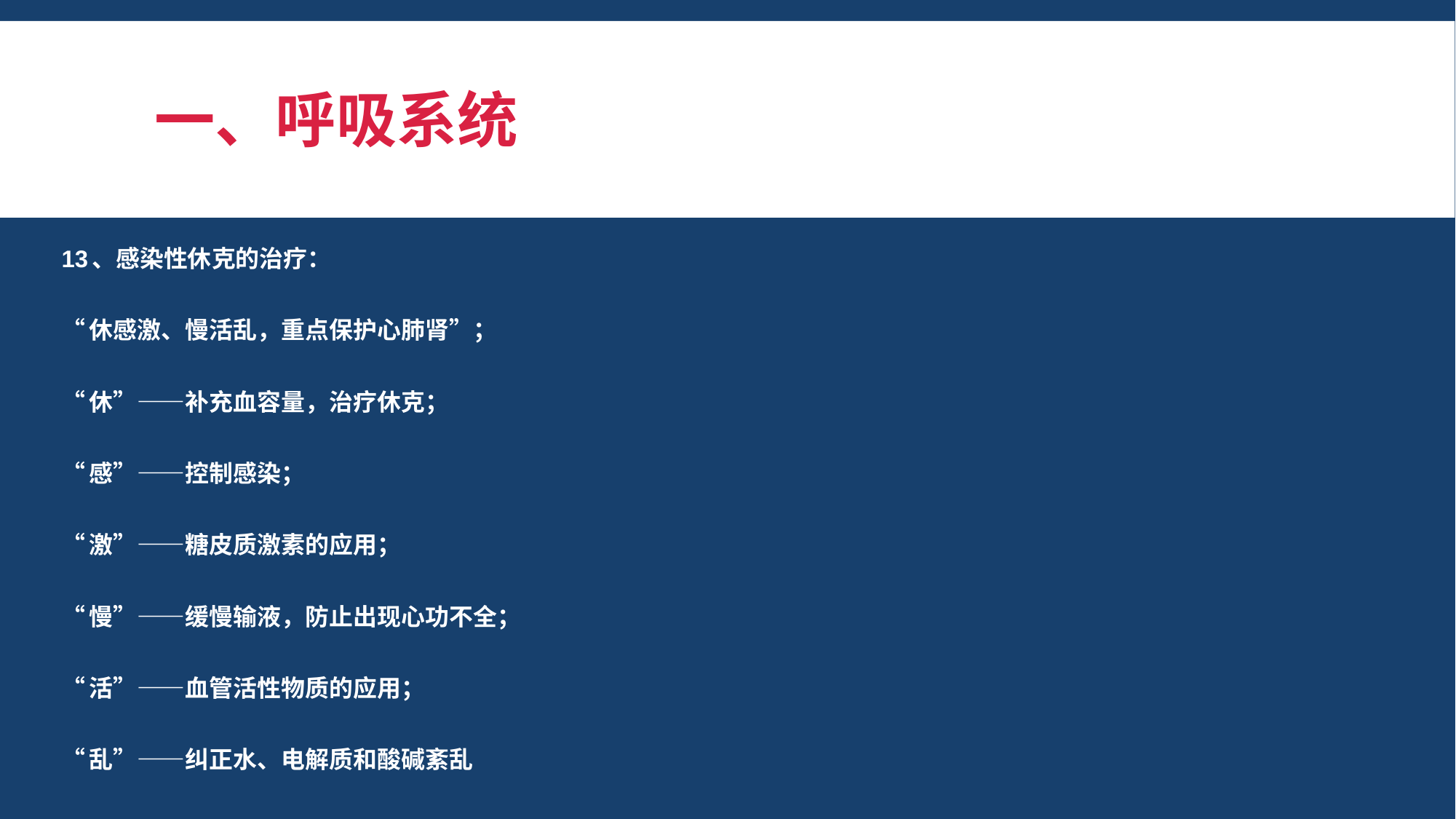

# 一、呼吸系统
13、感染性休克的治疗：
“休感激、慢活乱，重点保护心肺肾”；
“休”——补充血容量，治疗休克；
“感”——控制感染；
“激”——糖皮质激素的应用；
“慢”——缓慢输液，防止出现心功不全；
“活”——血管活性物质的应用；
“乱”——纠正水、电解质和酸碱紊乱